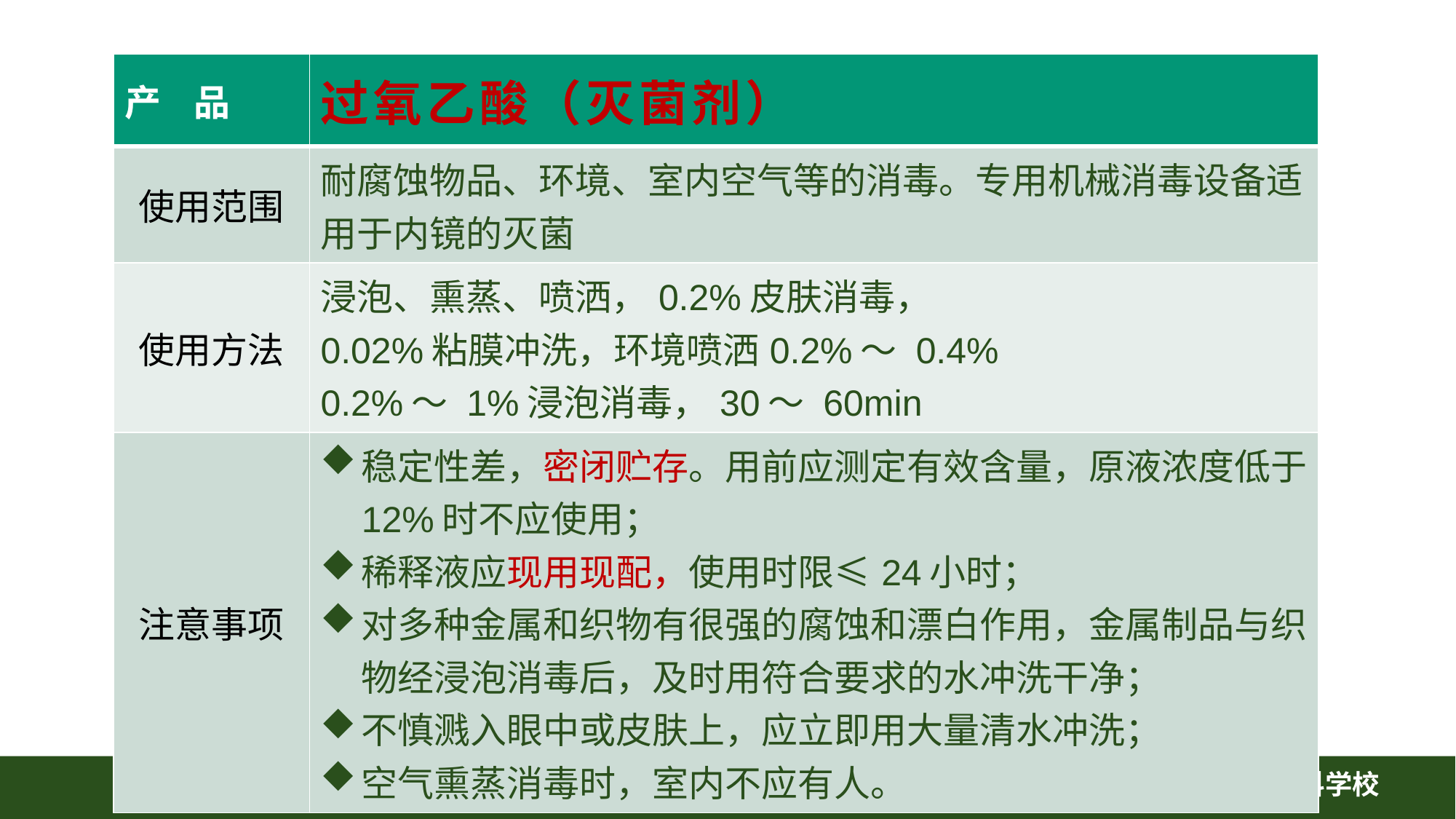

| 产 品 | 过氧乙酸（灭菌剂） |
| --- | --- |
| 使用范围 | 耐腐蚀物品、环境、室内空气等的消毒。专用机械消毒设备适用于内镜的灭菌 |
| 使用方法 | 浸泡、熏蒸、喷洒，0.2%皮肤消毒， 0.02%粘膜冲洗，环境喷洒0.2%～ 0.4% 0.2%～ 1%浸泡消毒，30～ 60min |
| 注意事项 | 稳定性差，密闭贮存。用前应测定有效含量，原液浓度低于12%时不应使用； 稀释液应现用现配，使用时限≤24小时； 对多种金属和织物有很强的腐蚀和漂白作用，金属制品与织物经浸泡消毒后，及时用符合要求的水冲洗干净； 不慎溅入眼中或皮肤上，应立即用大量清水冲洗； 空气熏蒸消毒时，室内不应有人。 |
郑州澍青医学高等专科学校